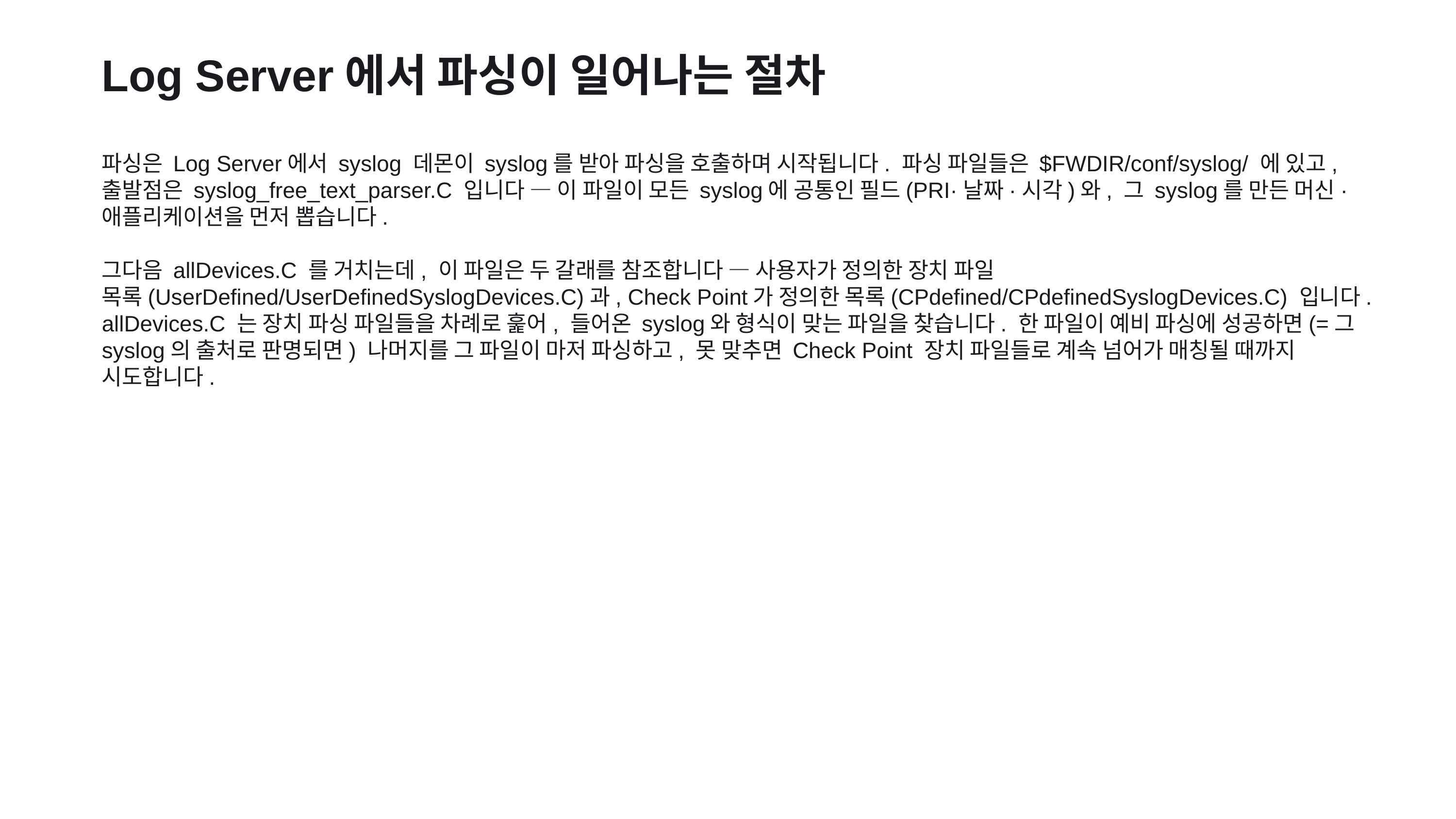

Log Server에서 파싱이 일어나는 절차
파싱은 Log Server에서 syslog 데몬이 syslog를 받아 파싱을 호출하며 시작됩니다. 파싱 파일들은 $FWDIR/conf/syslog/ 에 있고, 출발점은 syslog_free_text_parser.C 입니다 — 이 파일이 모든 syslog에 공통인 필드(PRI·날짜·시각)와, 그 syslog를 만든 머신·애플리케이션을 먼저 뽑습니다.

그다음 allDevices.C 를 거치는데, 이 파일은 두 갈래를 참조합니다 — 사용자가 정의한 장치 파일 목록(UserDefined/UserDefinedSyslogDevices.C)과, Check Point가 정의한 목록(CPdefined/CPdefinedSyslogDevices.C) 입니다. allDevices.C 는 장치 파싱 파일들을 차례로 훑어, 들어온 syslog와 형식이 맞는 파일을 찾습니다. 한 파일이 예비 파싱에 성공하면(=그 syslog의 출처로 판명되면) 나머지를 그 파일이 마저 파싱하고, 못 맞추면 Check Point 장치 파일들로 계속 넘어가 매칭될 때까지 시도합니다.